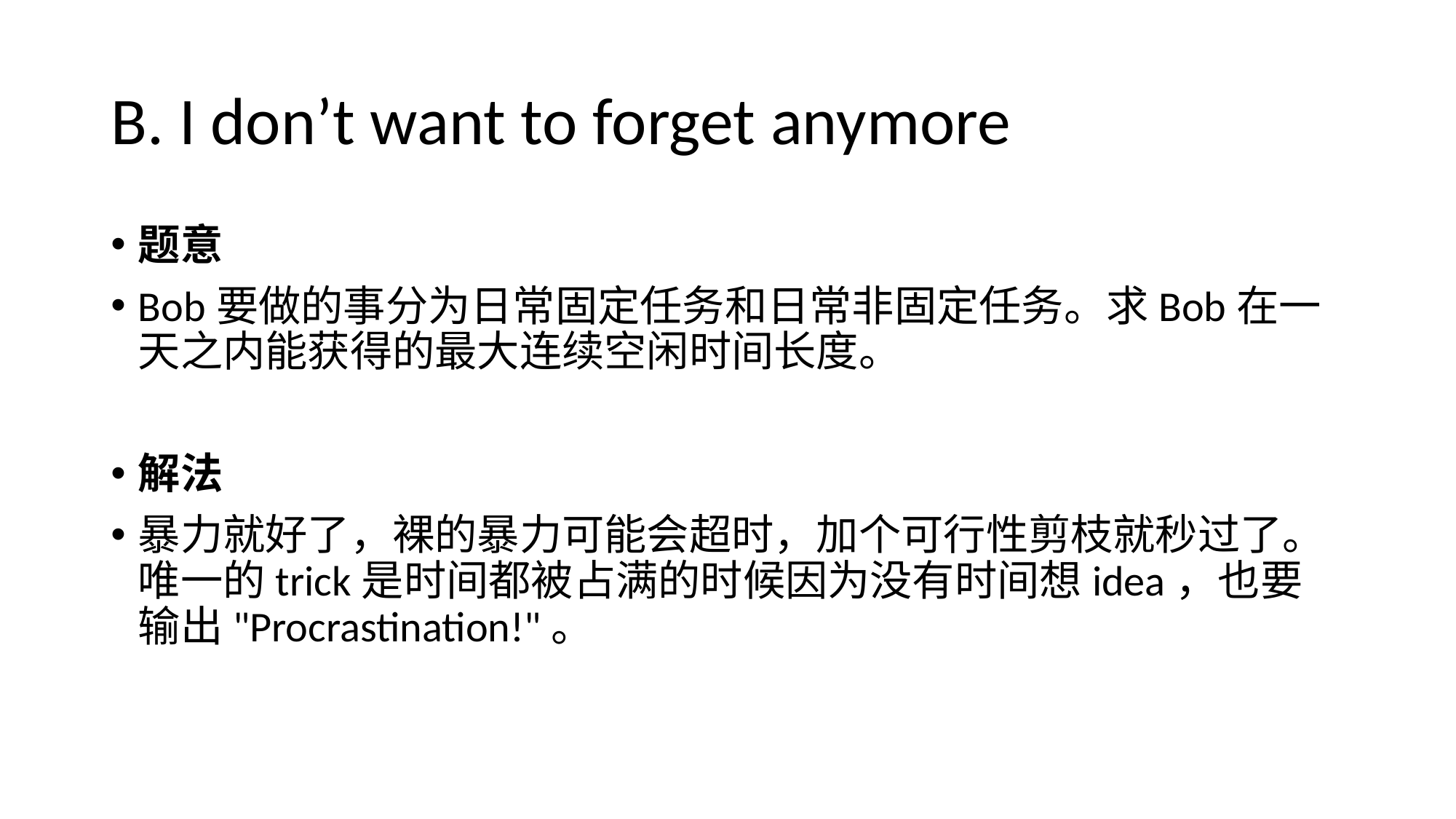

# B. I don’t want to forget anymore
题意
Bob要做的事分为日常固定任务和日常非固定任务。求Bob在一天之内能获得的最大连续空闲时间长度。

解法
暴力就好了，裸的暴力可能会超时，加个可行性剪枝就秒过了。 唯一的trick是时间都被占满的时候因为没有时间想idea，也要输出"Procrastination!"。